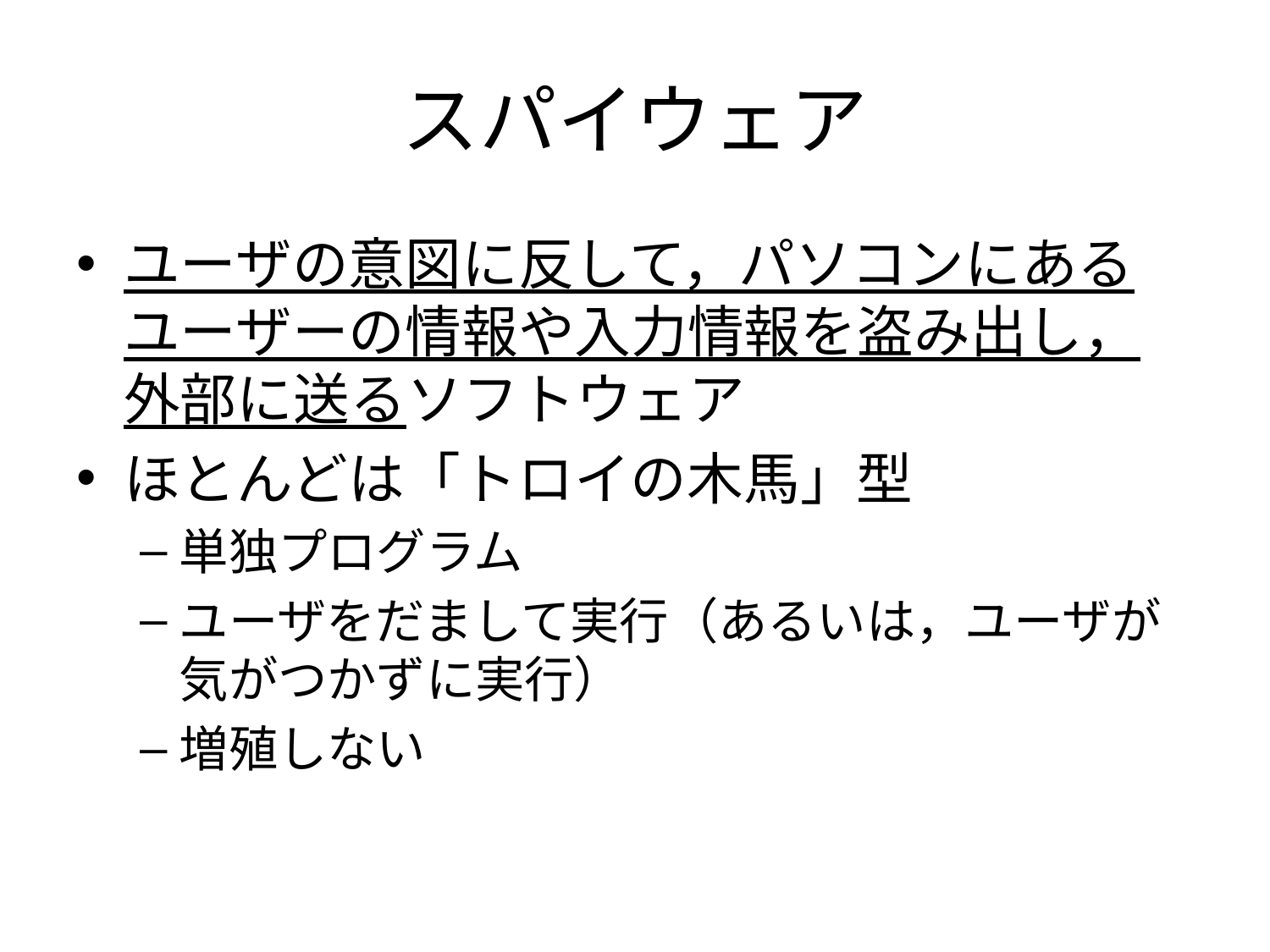

# スパイウェア
ユーザの意図に反して，パソコンにあるユーザーの情報や入力情報を盗み出し，外部に送るソフトウェア
ほとんどは「トロイの木馬」型
単独プログラム
ユーザをだまして実行（あるいは，ユーザが気がつかずに実行）
増殖しない